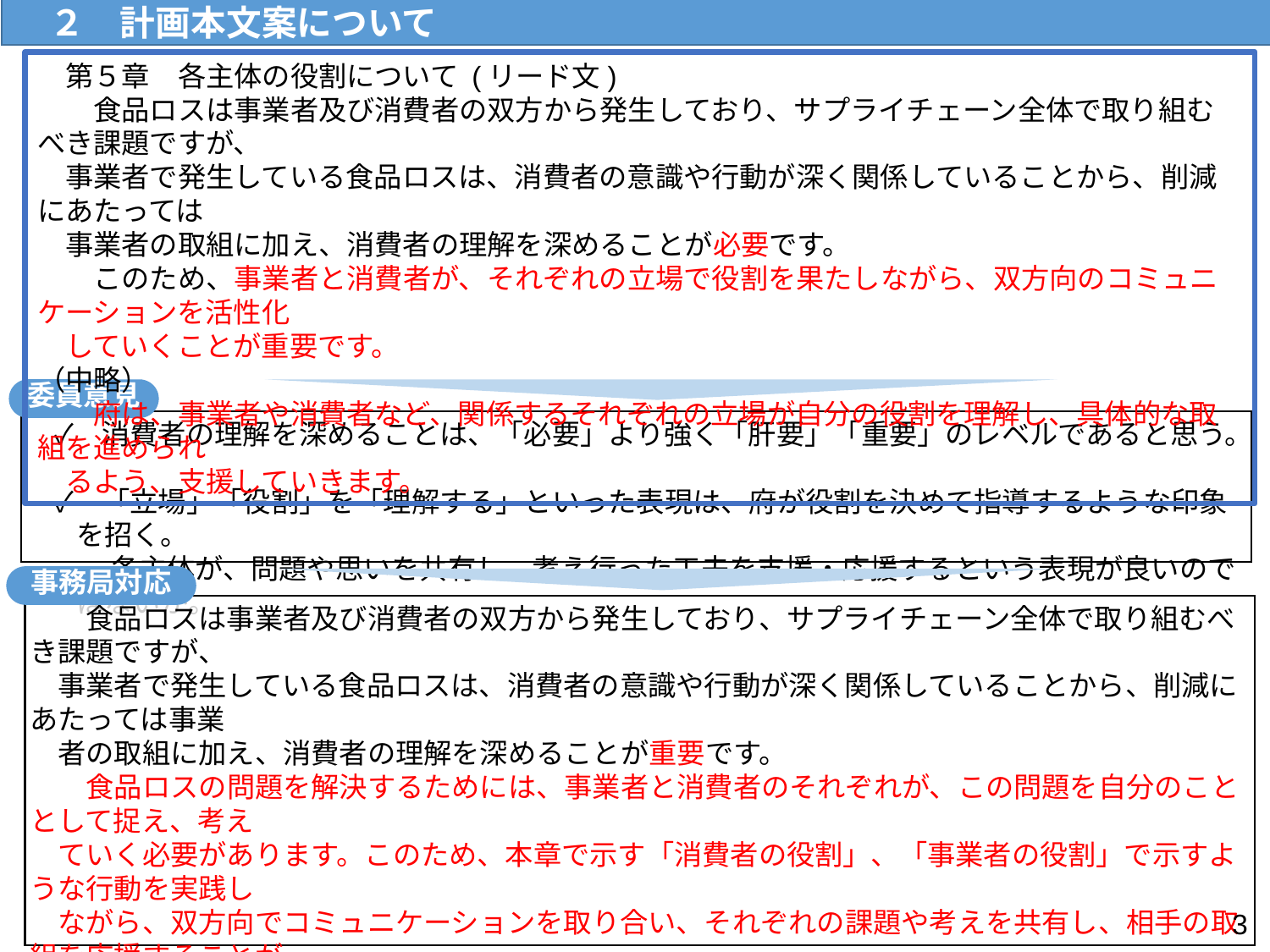

R7.4.17（木）流通対策室
　２　計画本文案について
　第５章　各主体の役割について (リード文)
　　食品ロスは事業者及び消費者の双方から発生しており、サプライチェーン全体で取り組むべき課題ですが、
　事業者で発生している食品ロスは、消費者の意識や行動が深く関係していることから、削減にあたっては
　事業者の取組に加え、消費者の理解を深めることが必要です。
　　このため、事業者と消費者が、それぞれの立場で役割を果たしながら、双方向のコミュニケーションを活性化
　していくことが重要です。
（中略）
　　府は、事業者や消費者など、関係するそれぞれの立場が自分の役割を理解し、具体的な取組を進められ
　るよう、支援していきます。
委員意見

　✓　消費者の理解を深めることは、「必要」より強く「肝要」「重要」のレベルであると思う。

　✓　「立場」「役割」を「理解する」といった表現は、府が役割を決めて指導するような印象を招く。
　　　各主体が、問題や思いを共有し、考え行った工夫を支援・応援するという表現が良いのではないか。

事務局対応

　　食品ロスは事業者及び消費者の双方から発生しており、サプライチェーン全体で取り組むべき課題ですが、
　事業者で発生している食品ロスは、消費者の意識や行動が深く関係していることから、削減にあたっては事業
　者の取組に加え、消費者の理解を深めることが重要です。
　　食品ロスの問題を解決するためには、事業者と消費者のそれぞれが、この問題を自分のこととして捉え、考え
　ていく必要があります。このため、本章で示す「消費者の役割」、「事業者の役割」で示すような行動を実践し
　ながら、双方向でコミュニケーションを取り合い、それぞれの課題や考えを共有し、相手の取組を応援することが
　大切です。 (中略)
　　こうした事業者と消費者が行っている具体的な取組を、府は、本計画の基本的施策を通じて、支援してい
　きます。また、地域の特性に応じた取組を展開する市町村を支援するとともに、消費者・事業者・市町村など
　の各主体が連携・協働した取組を進めていきます。
3